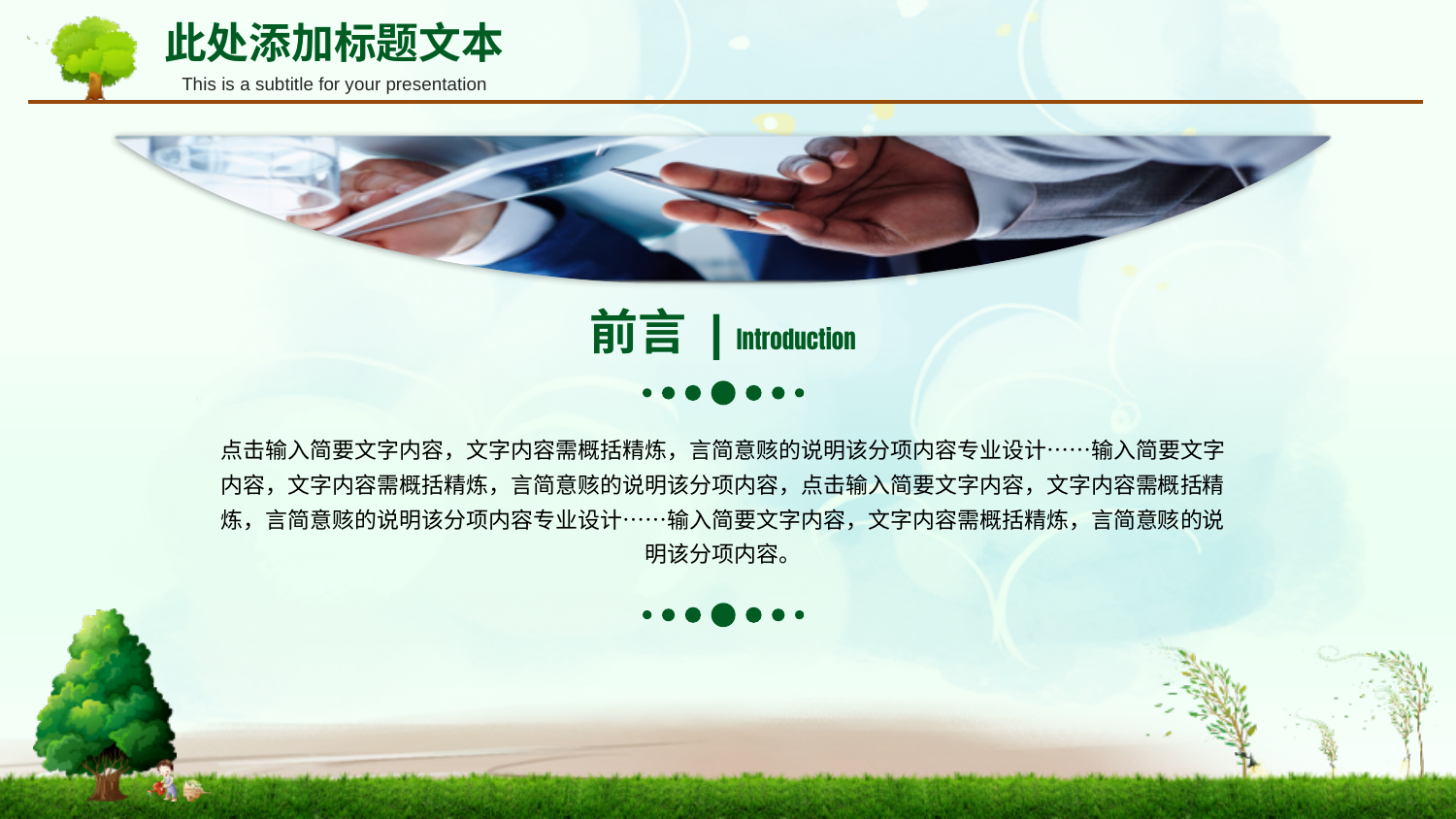

此处添加标题文本
This is a subtitle for your presentation

前言 | Introduction

点击输入简要文字内容，文字内容需概括精炼，言简意赅的说明该分项内容专业设计……输入简要文字内容，文字内容需概括精炼，言简意赅的说明该分项内容，点击输入简要文字内容，文字内容需概括精炼，言简意赅的说明该分项内容专业设计……输入简要文字内容，文字内容需概括精炼，言简意赅的说明该分项内容。